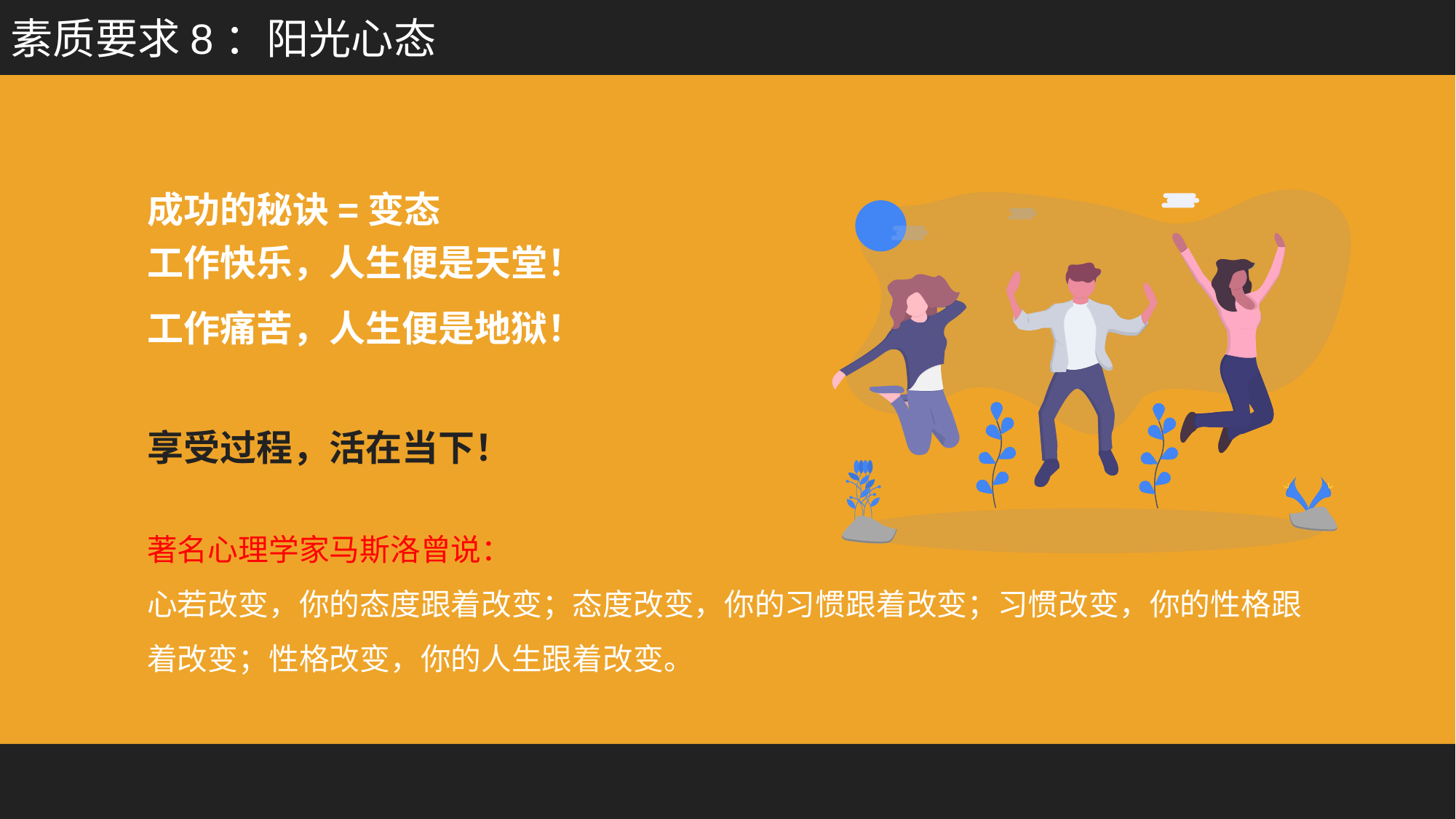

素质要求8：阳光心态
成功的秘诀=变态

工作快乐，人生便是天堂！
工作痛苦，人生便是地狱！
享受过程，活在当下！
著名心理学家马斯洛曾说：
心若改变，你的态度跟着改变；态度改变，你的习惯跟着改变；习惯改变，你的性格跟着改变；性格改变，你的人生跟着改变。